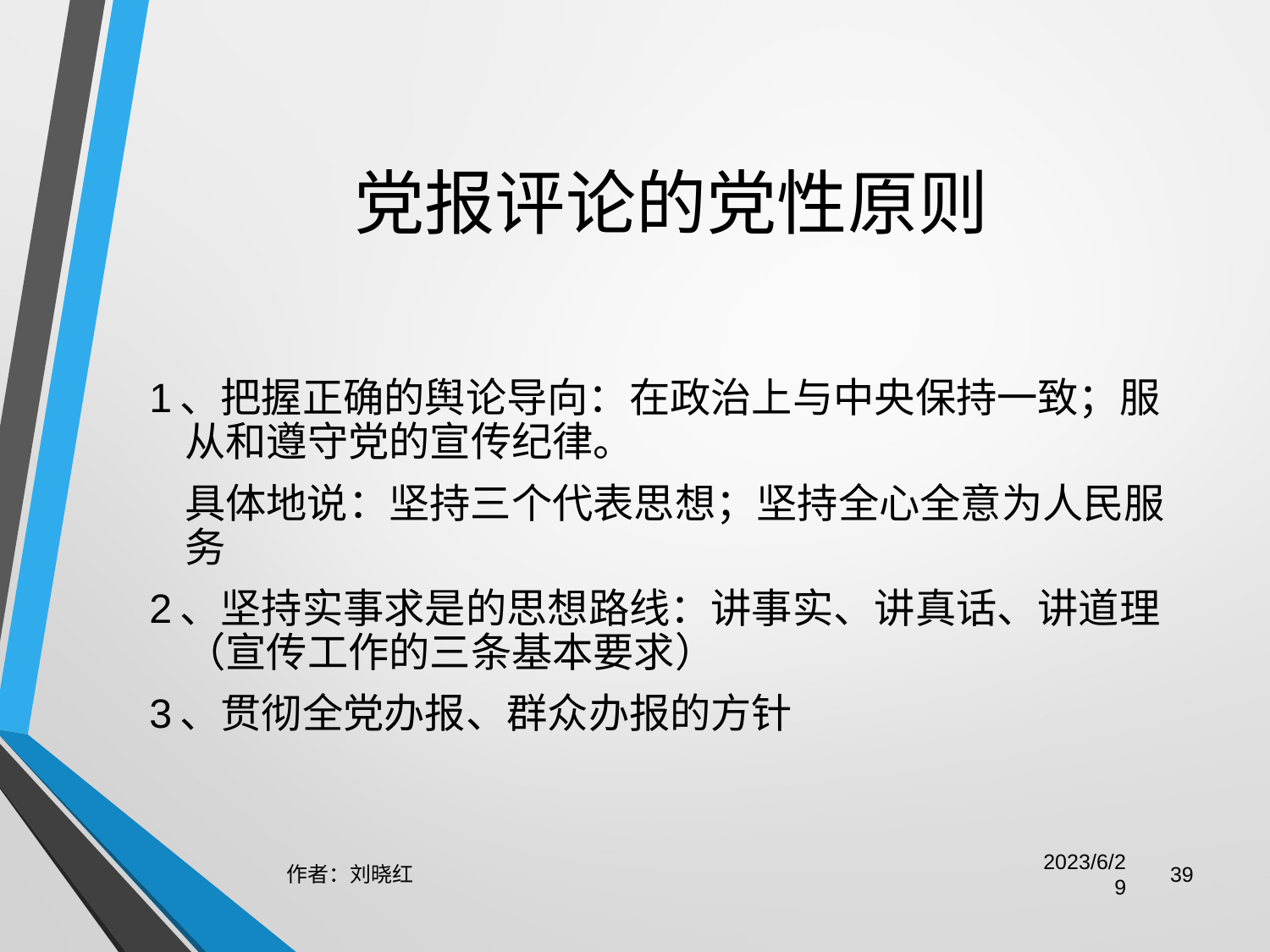

# 党报评论的党性原则
1、把握正确的舆论导向：在政治上与中央保持一致；服从和遵守党的宣传纪律。
   具体地说：坚持三个代表思想；坚持全心全意为人民服务
2、坚持实事求是的思想路线：讲事实、讲真话、讲道理（宣传工作的三条基本要求）
3、贯彻全党办报、群众办报的方针
作者：刘晓红
2023/6/29
39